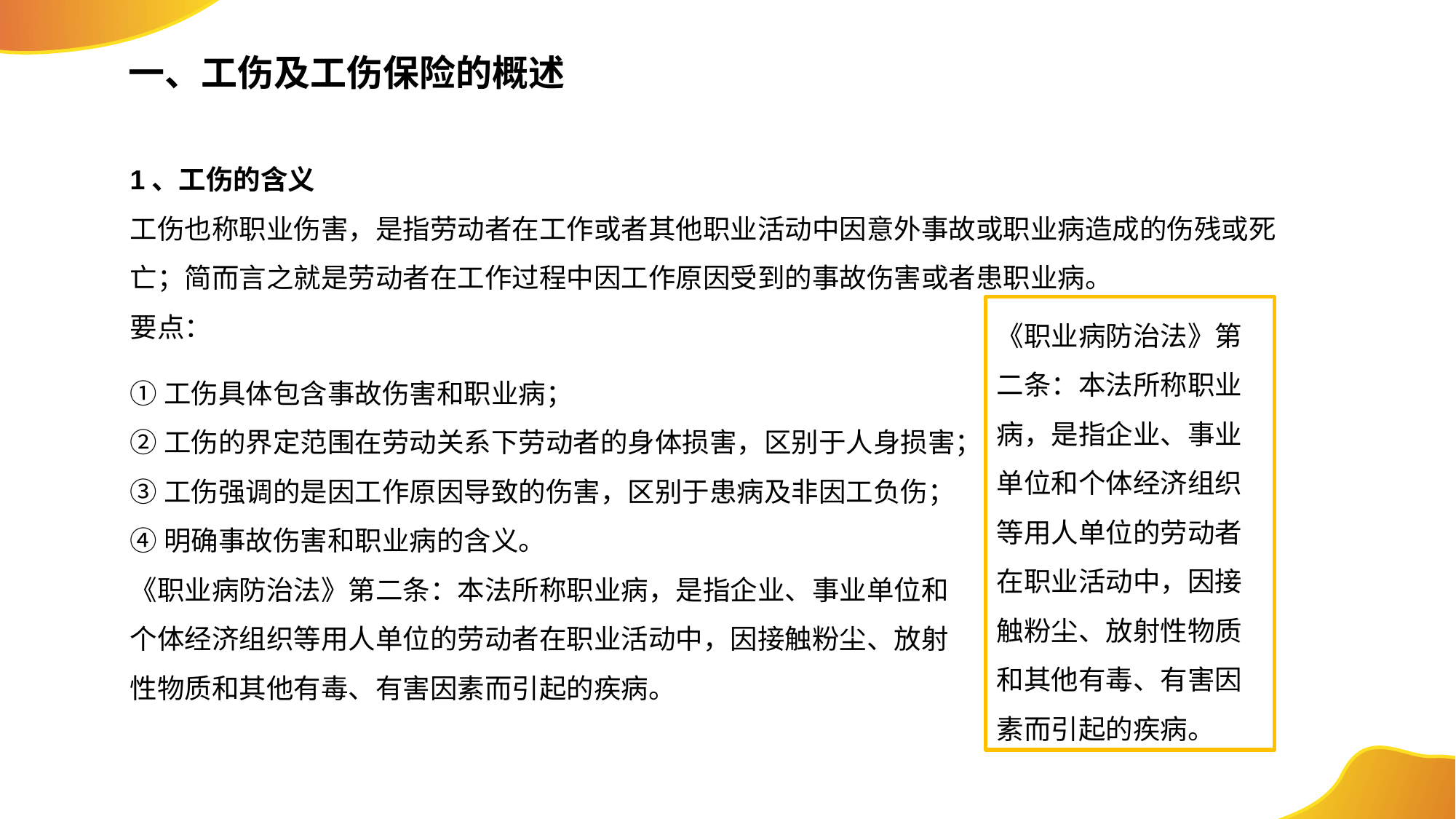

一、工伤及工伤保险的概述
1、工伤的含义
工伤也称职业伤害，是指劳动者在工作或者其他职业活动中因意外事故或职业病造成的伤残或死亡；简而言之就是劳动者在工作过程中因工作原因受到的事故伤害或者患职业病。
要点：
《职业病防治法》第二条：本法所称职业病，是指企业、事业单位和个体经济组织等用人单位的劳动者在职业活动中，因接触粉尘、放射性物质和其他有毒、有害因素而引起的疾病。

①工伤具体包含事故伤害和职业病；
②工伤的界定范围在劳动关系下劳动者的身体损害，区别于人身损害；
③工伤强调的是因工作原因导致的伤害，区别于患病及非因工负伤；
④明确事故伤害和职业病的含义。
《职业病防治法》第二条：本法所称职业病，是指企业、事业单位和个体经济组织等用人单位的劳动者在职业活动中，因接触粉尘、放射性物质和其他有毒、有害因素而引起的疾病。